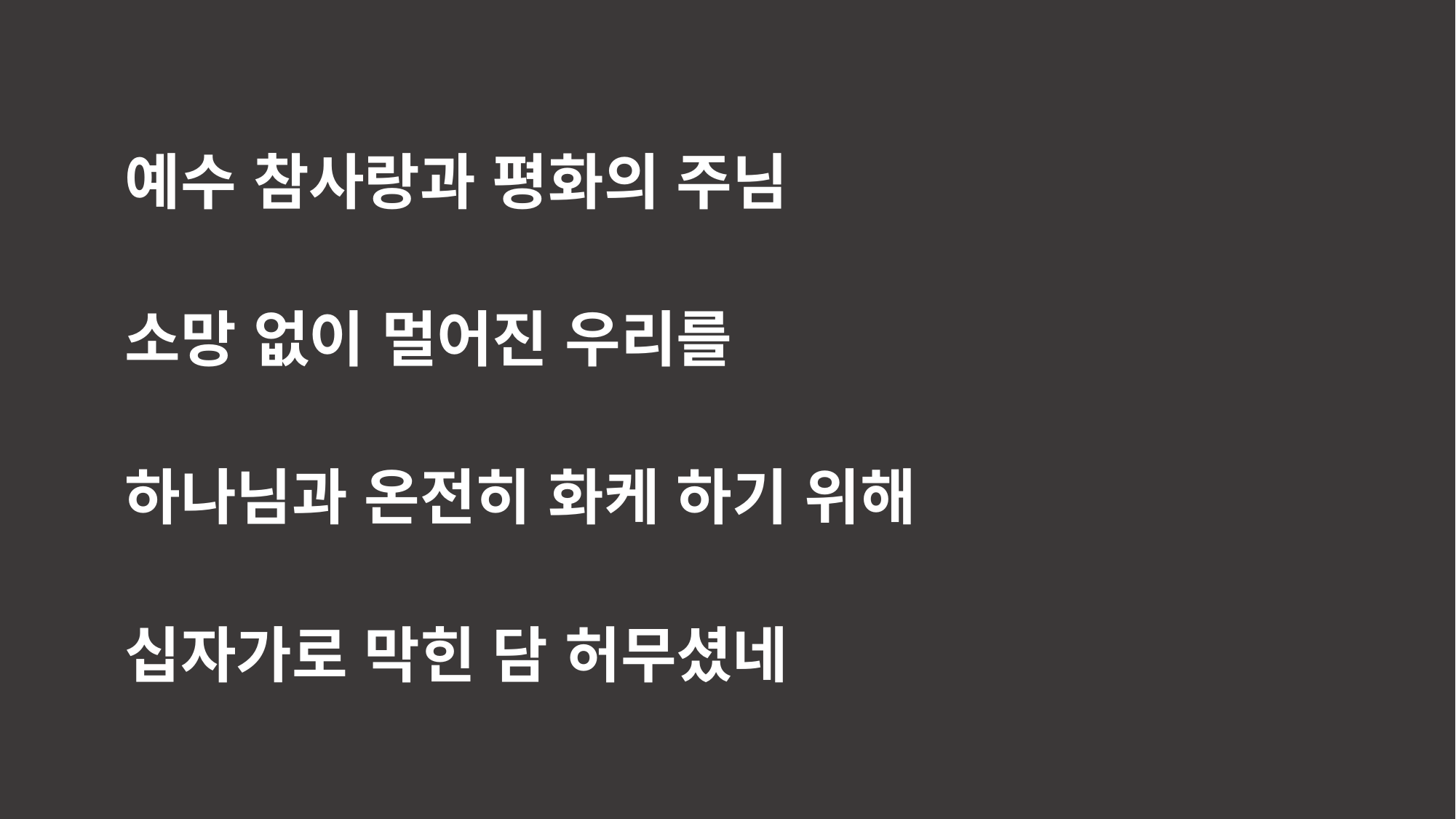

예수 참사랑과 평화의 주님
소망 없이 멀어진 우리를
하나님과 온전히 화케 하기 위해
십자가로 막힌 담 허무셨네